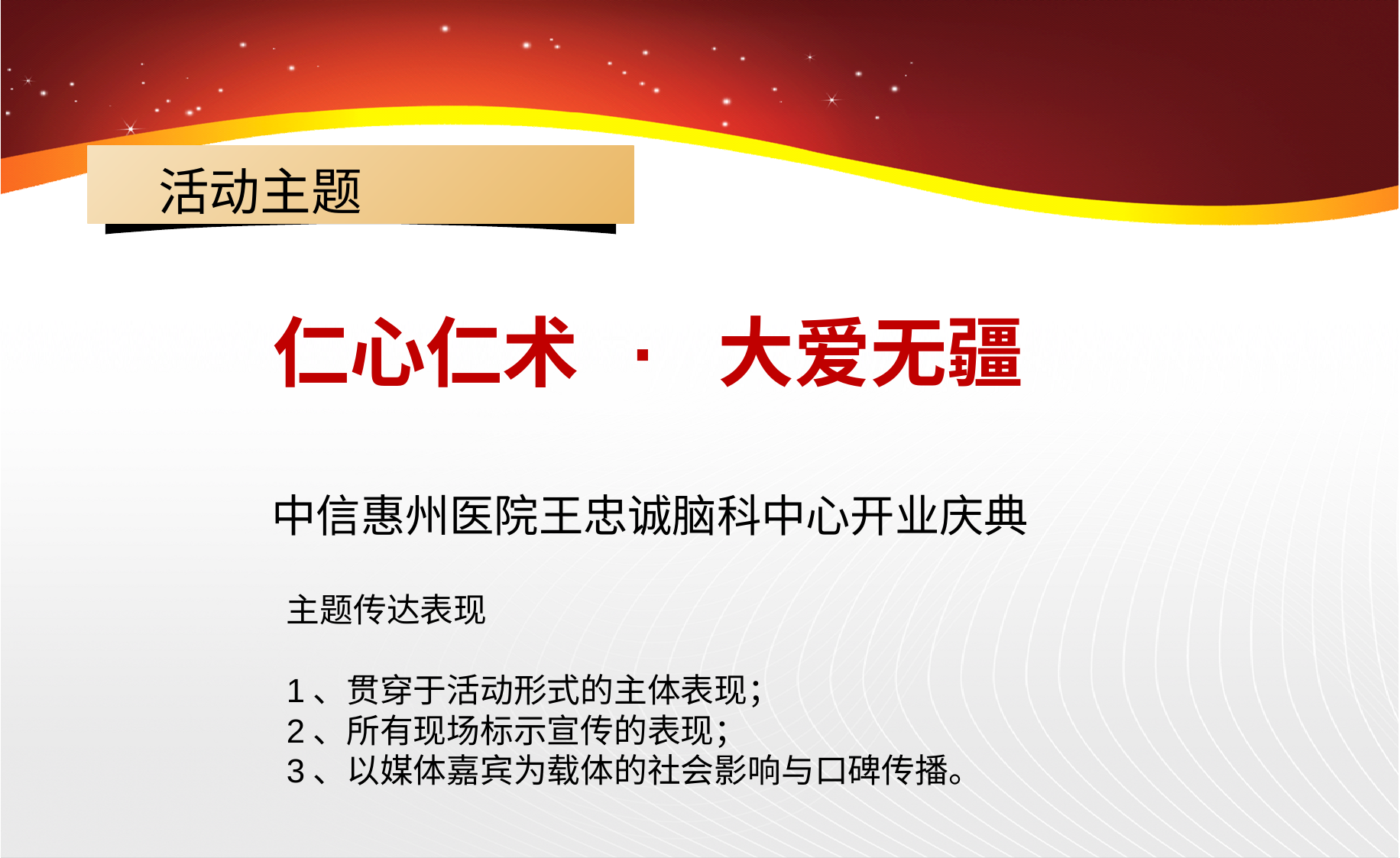

活动主题
                    仁心仁术  ·  大爱无疆

                 中信惠州医院王忠诚脑科中心开业庆典

主题传达表现

1、贯穿于活动形式的主体表现；
2、所有现场标示宣传的表现；
3、以媒体嘉宾为载体的社会影响与口碑传播。